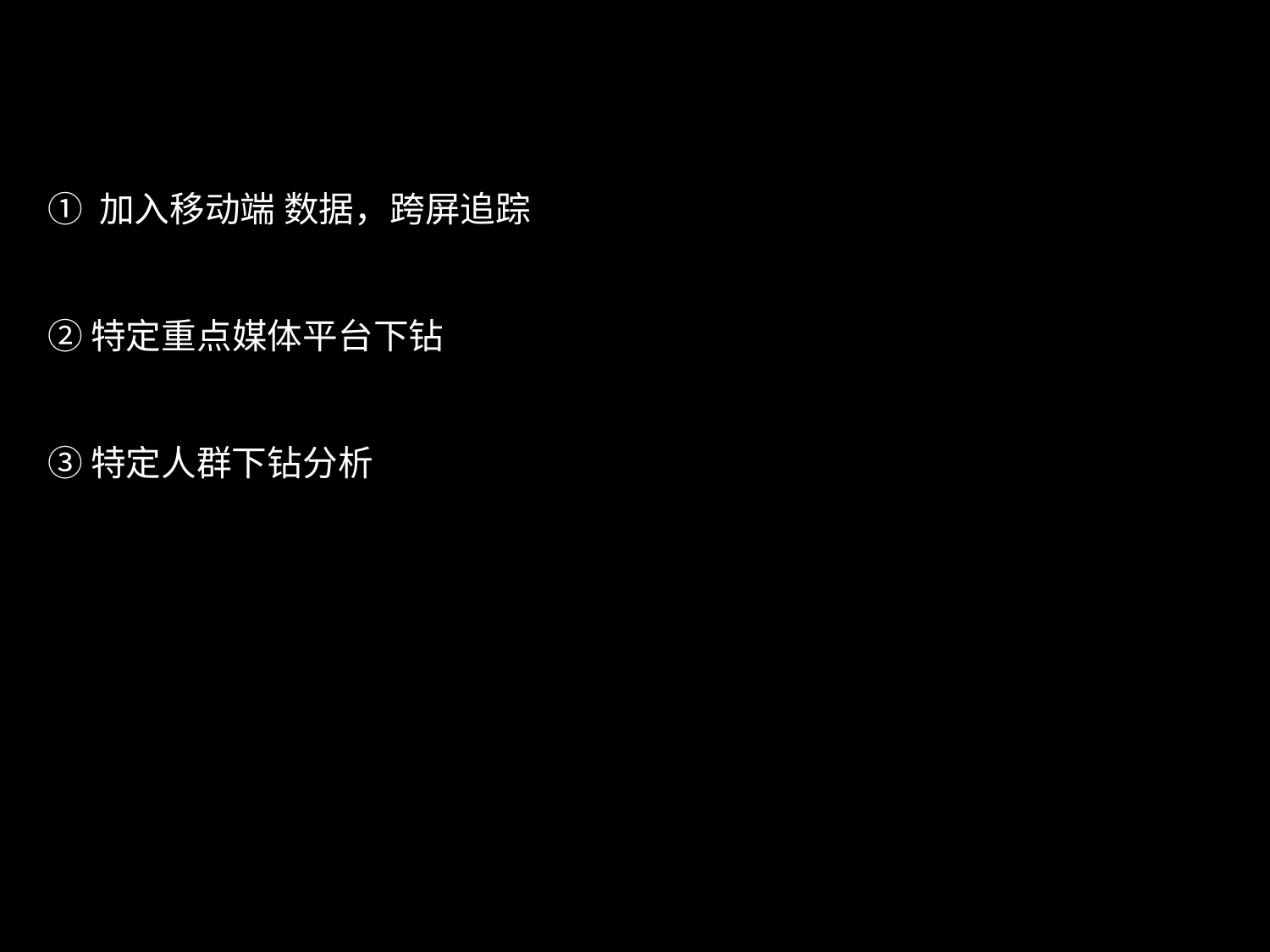

① 加入移动端 数据，跨屏追踪
② 特定重点媒体平台下钻
③ 特定人群下钻分析